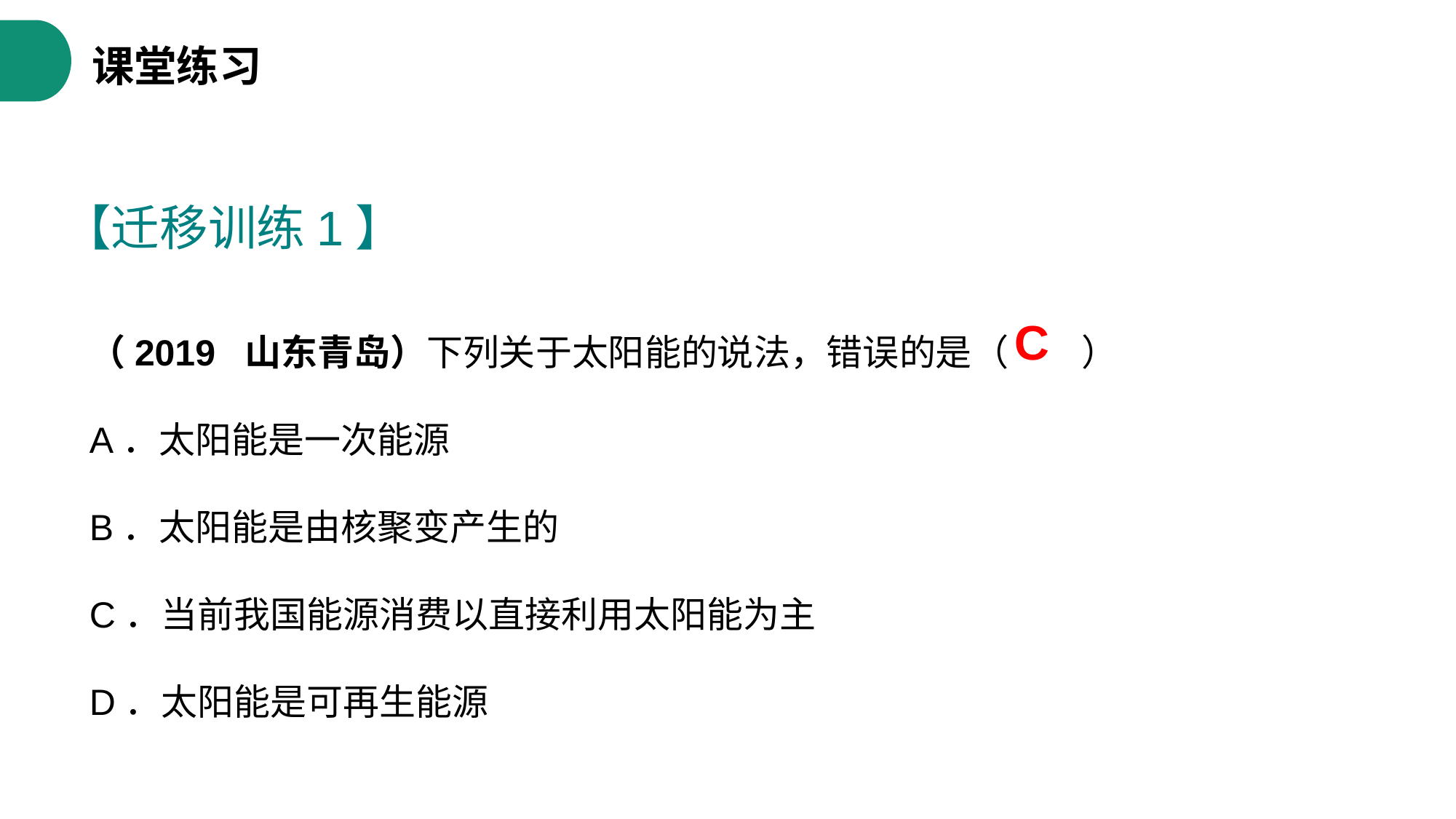

课堂练习
【迁移训练1】
（2019  山东青岛）下列关于太阳能的说法，错误的是（　　）
A．太阳能是一次能源
B．太阳能是由核聚变产生的
C．当前我国能源消费以直接利用太阳能为主
D．太阳能是可再生能源
C